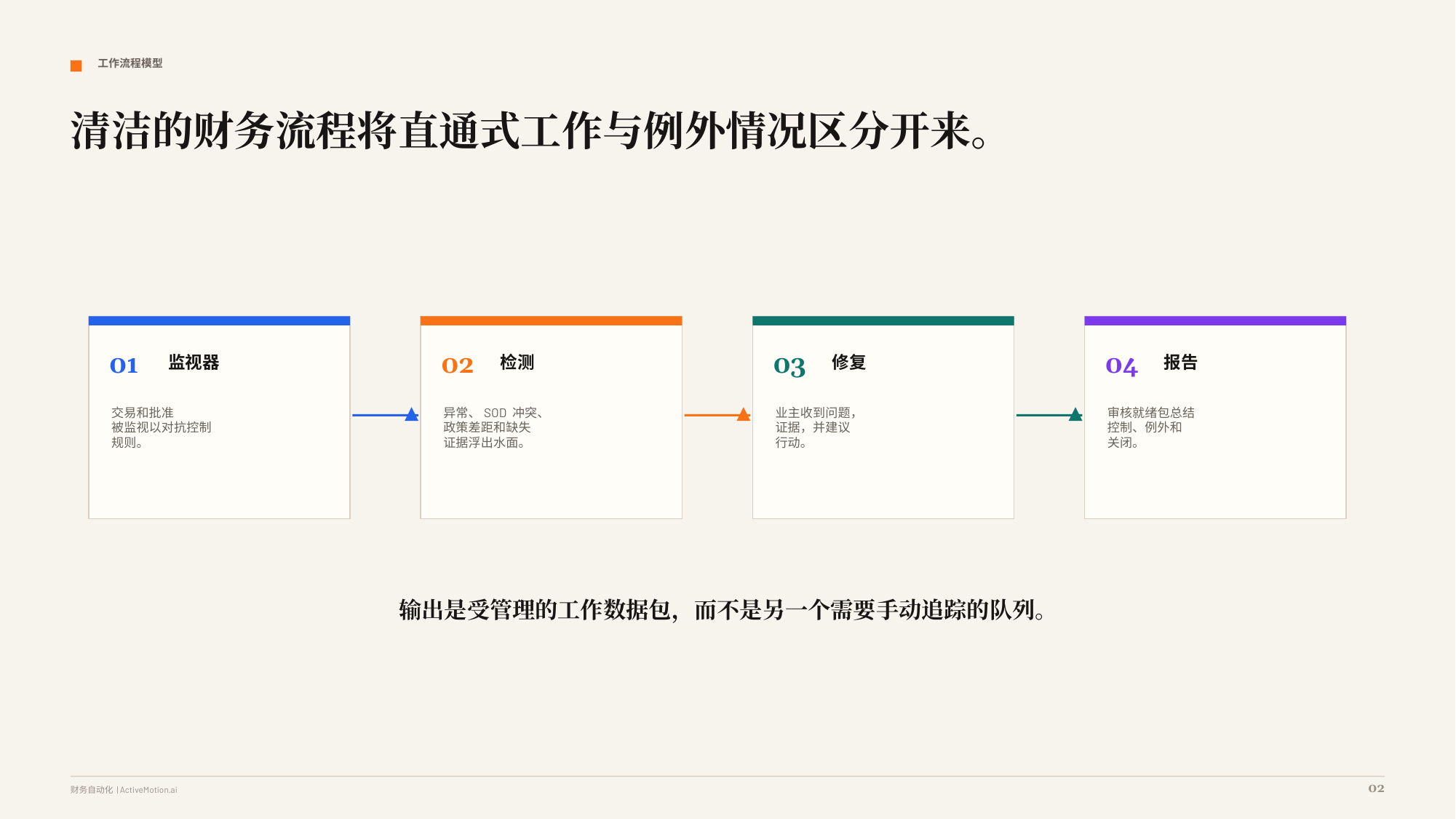

工作流程模型

清洁的财务流程将直通式工作与例外情况区分开来。

01
02
03
04
监视器
检测
修复
报告
交易和批准
被监视以对抗控制
规则。
异常、SOD 冲突、
政策差距和缺失
证据浮出水面。
业主收到问题，
证据，并建议
行动。
审核就绪包总结
控制、例外和
关闭。

输出是受管理的工作数据包，而不是另一个需要手动追踪的队列。

02
财务自动化 | ActiveMotion.ai